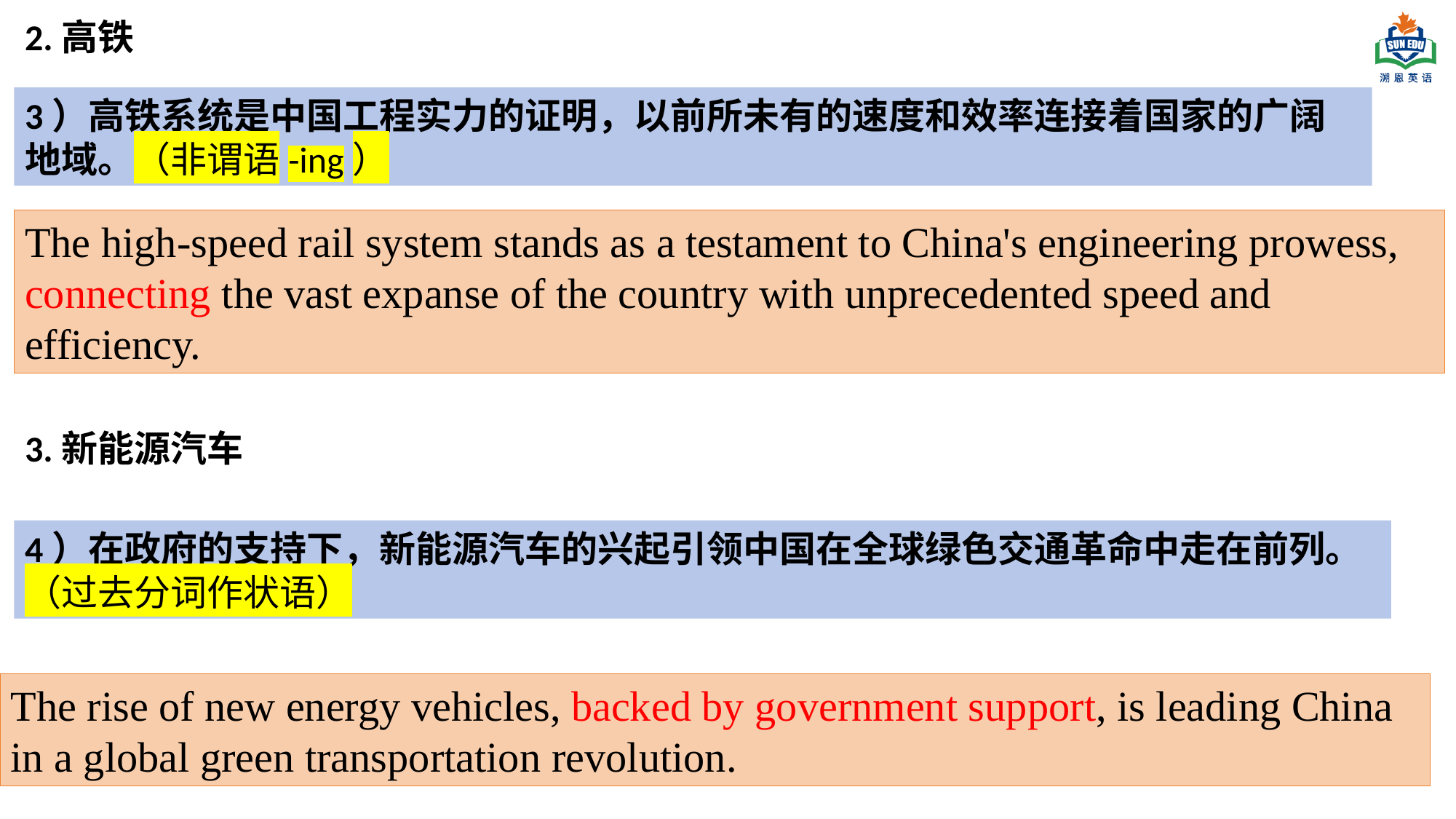

2.高铁
3）高铁系统是中国工程实力的证明，以前所未有的速度和效率连接着国家的广阔地域。（非谓语-ing）
The high-speed rail system stands as a testament to China's engineering prowess, connecting the vast expanse of the country with unprecedented speed and efficiency.
3.新能源汽车
4）在政府的支持下，新能源汽车的兴起引领中国在全球绿色交通革命中走在前列。
（过去分词作状语）
The rise of new energy vehicles, backed by government support, is leading China in a global green transportation revolution.